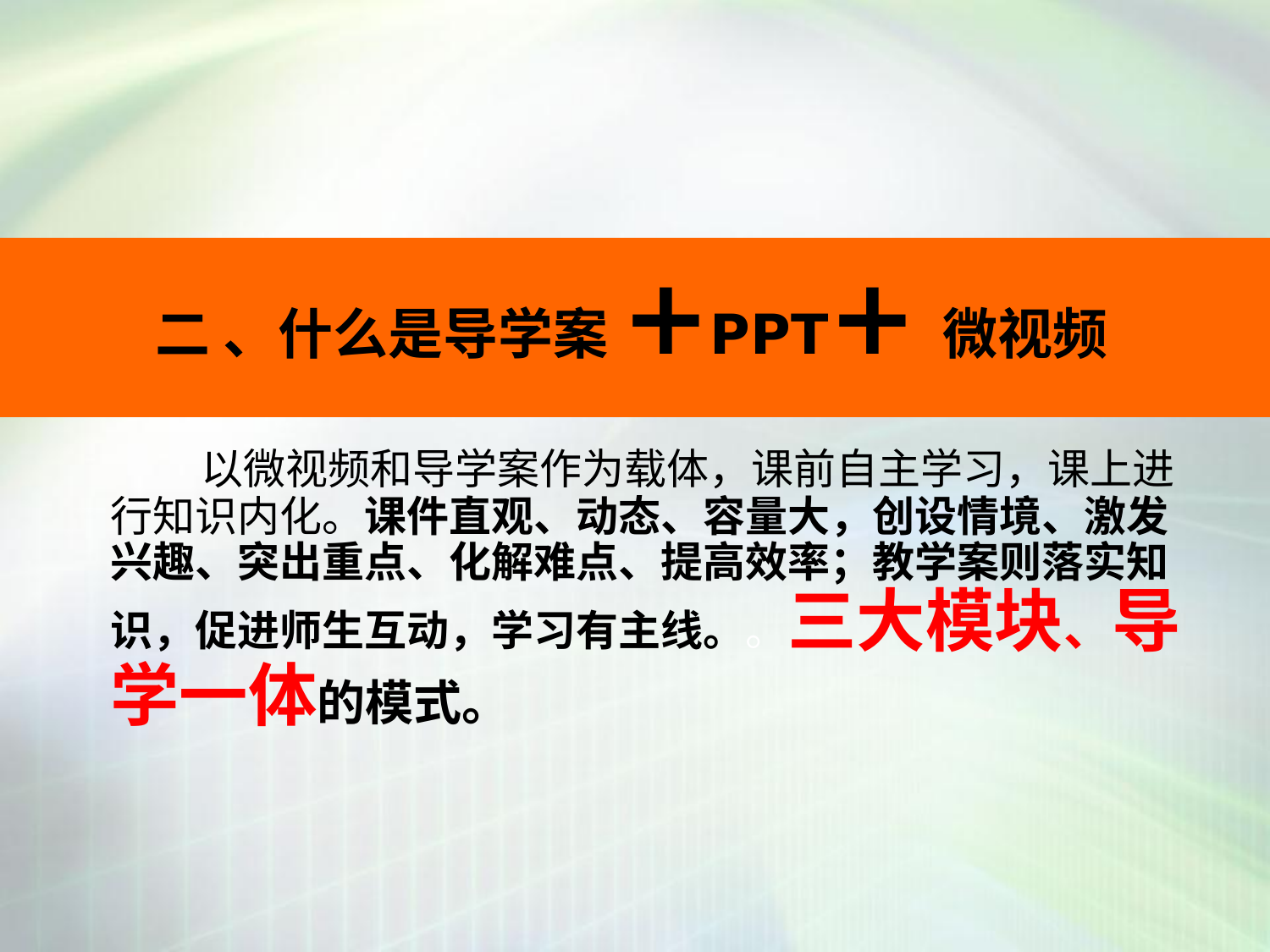

二 、什么是导学案+PPT+微视频
　　以微视频和导学案作为载体，课前自主学习，课上进行知识内化。课件直观、动态、容量大，创设情境、激发兴趣、突出重点、化解难点、提高效率；教学案则落实知识，促进师生互动，学习有主线。。三大模块、导学一体的模式。